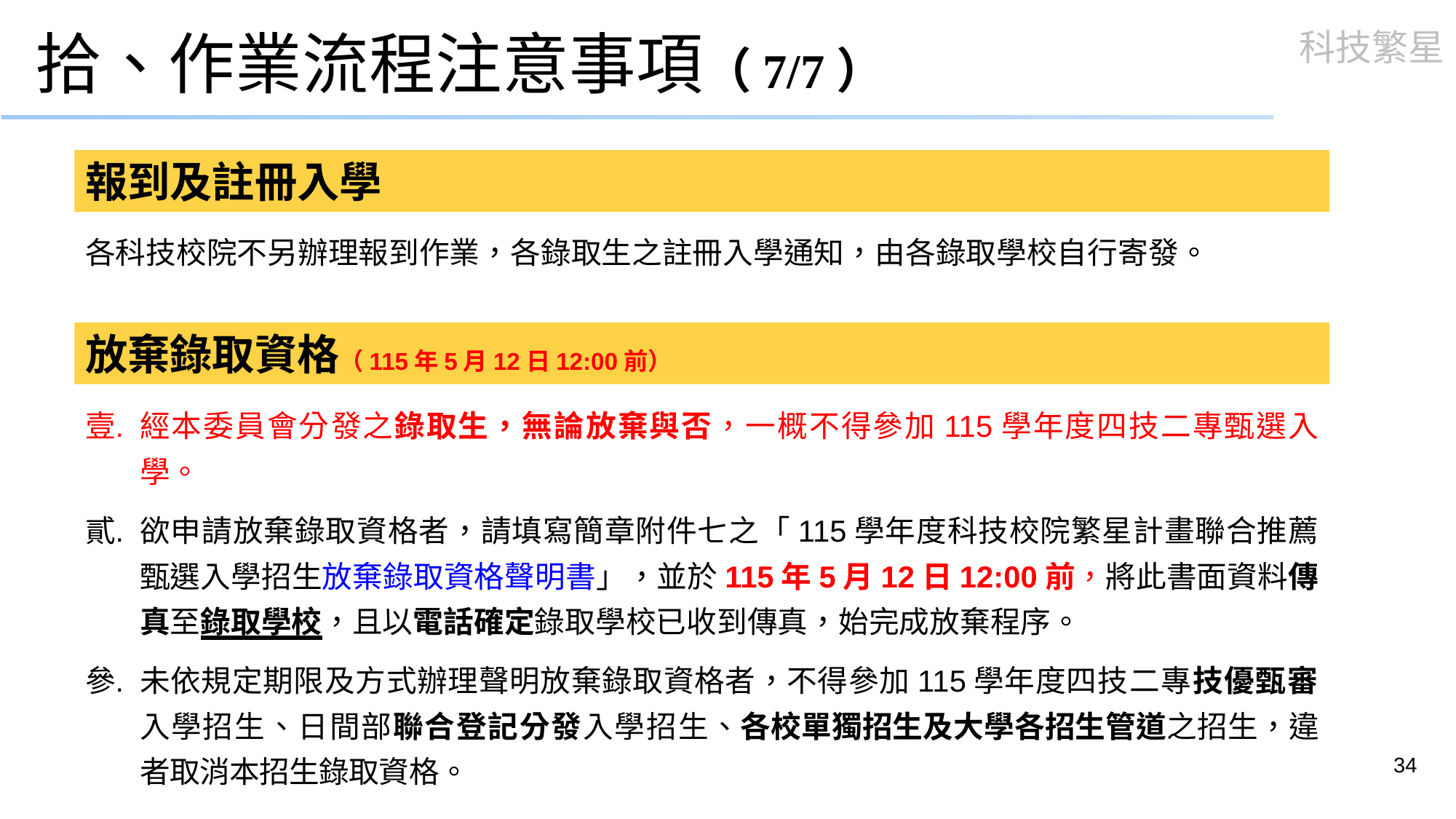

# 拾、作業流程注意事項（7/7）
報到及註冊入學
各科技校院不另辦理報到作業，各錄取生之註冊入學通知，由各錄取學校自行寄發。
放棄錄取資格（115年5月12日12:00前）
經本委員會分發之錄取生，無論放棄與否，一概不得參加115學年度四技二專甄選入學。
欲申請放棄錄取資格者，請填寫簡章附件七之「115學年度科技校院繁星計畫聯合推薦甄選入學招生放棄錄取資格聲明書」，並於115年5月12日12:00前，將此書面資料傳真至錄取學校，且以電話確定錄取學校已收到傳真，始完成放棄程序。
未依規定期限及方式辦理聲明放棄錄取資格者，不得參加115學年度四技二專技優甄審入學招生、日間部聯合登記分發入學招生、各校單獨招生及大學各招生管道之招生，違者取消本招生錄取資格。
34